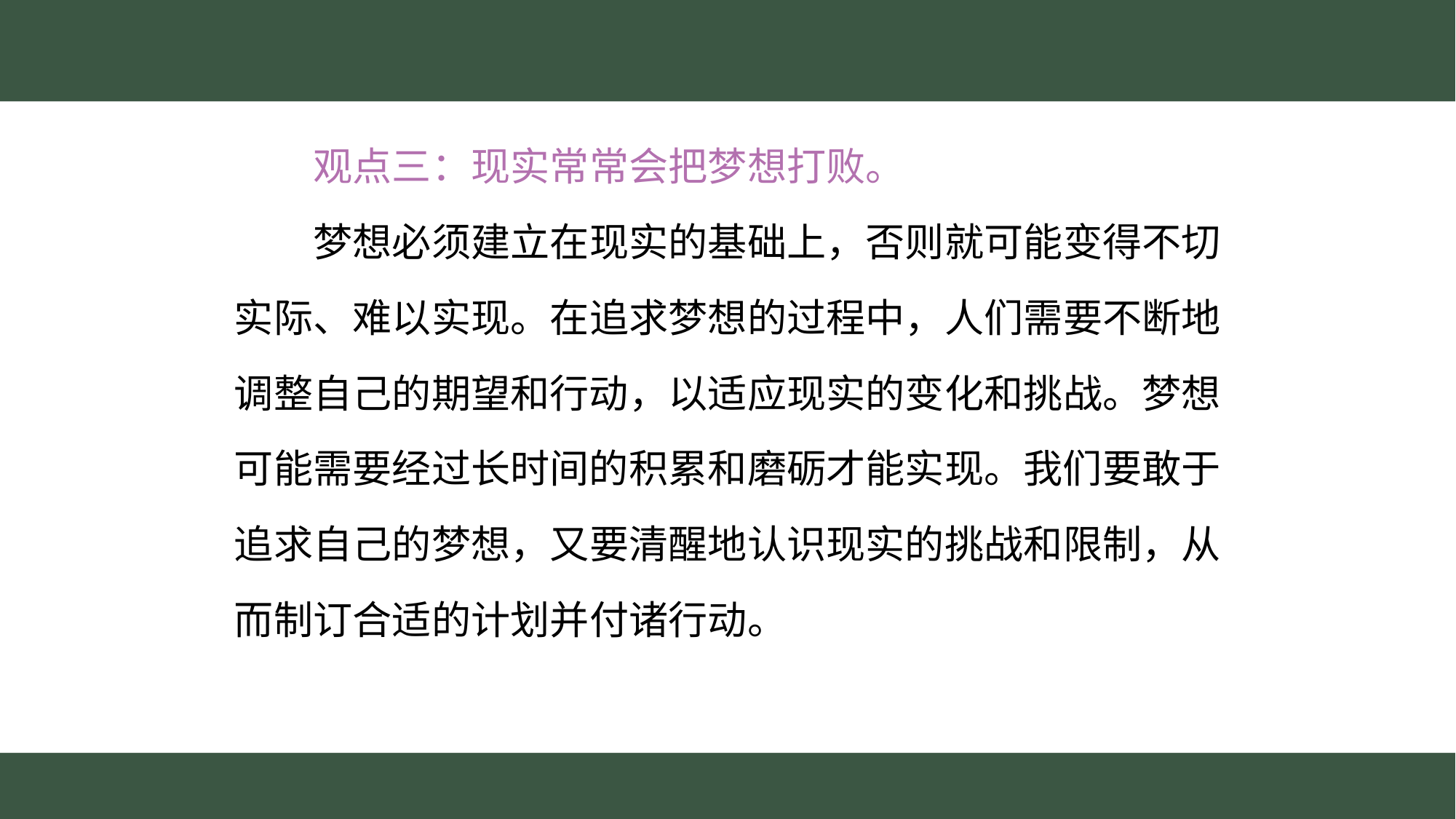

观点三：现实常常会把梦想打败。
　　梦想必须建立在现实的基础上，否则就可能变得不切
实际、难以实现。在追求梦想的过程中，人们需要不断地
调整自己的期望和行动，以适应现实的变化和挑战。梦想
可能需要经过长时间的积累和磨砺才能实现。我们要敢于
追求自己的梦想，又要清醒地认识现实的挑战和限制，从
而制订合适的计划并付诸行动。